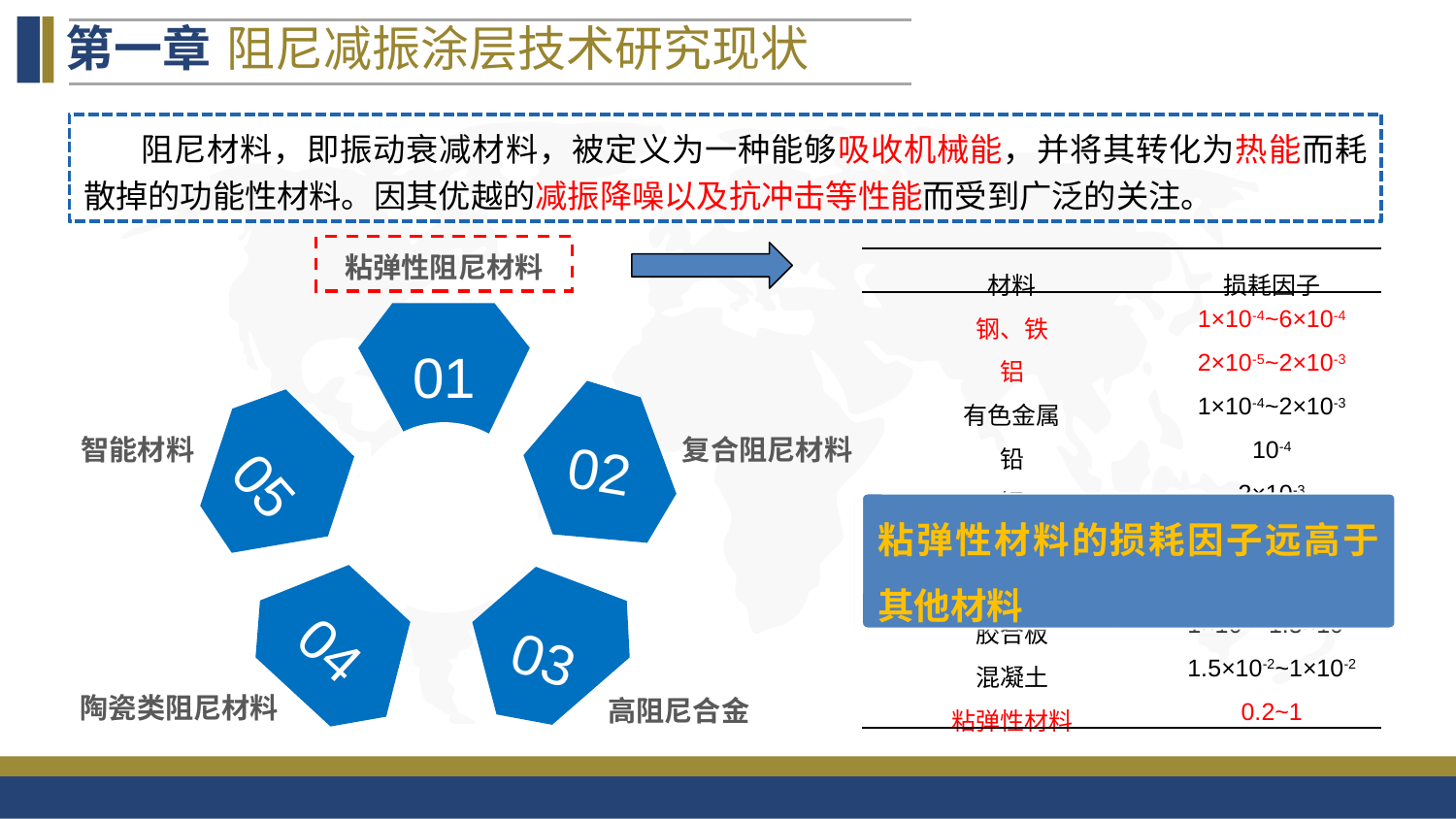

第一章
阻尼减振涂层技术研究现状
阻尼材料，即振动衰减材料，被定义为一种能够吸收机械能，并将其转化为热能而耗散掉的功能性材料。因其优越的减振降噪以及抗冲击等性能而受到广泛的关注。
粘弹性阻尼材料
01
02
05
复合阻尼材料
智能材料

03
04
陶瓷类阻尼材料
高阻尼合金

| 材料 | 损耗因子 |
| --- | --- |
| 钢、铁 | 1×10-4~6×10-4 |
| 铝 | 2×10-5~2×10-3 |
| 有色金属 | 1×10-4~2×10-3 |
| 铅 | 10-4 |
| 铜 | 2×10-3 |
| 有机玻璃 | 2×10-2~4×10-2 |
| 木 | 0.8×10-2~1×10-2 |
| 胶合板 | 1×10-2~1.3×10-2 |
| 混凝土 | 1.5×10-2~1×10-2 |
| 粘弹性材料 | 0.2~1 |
粘弹性材料的损耗因子远高于其他材料